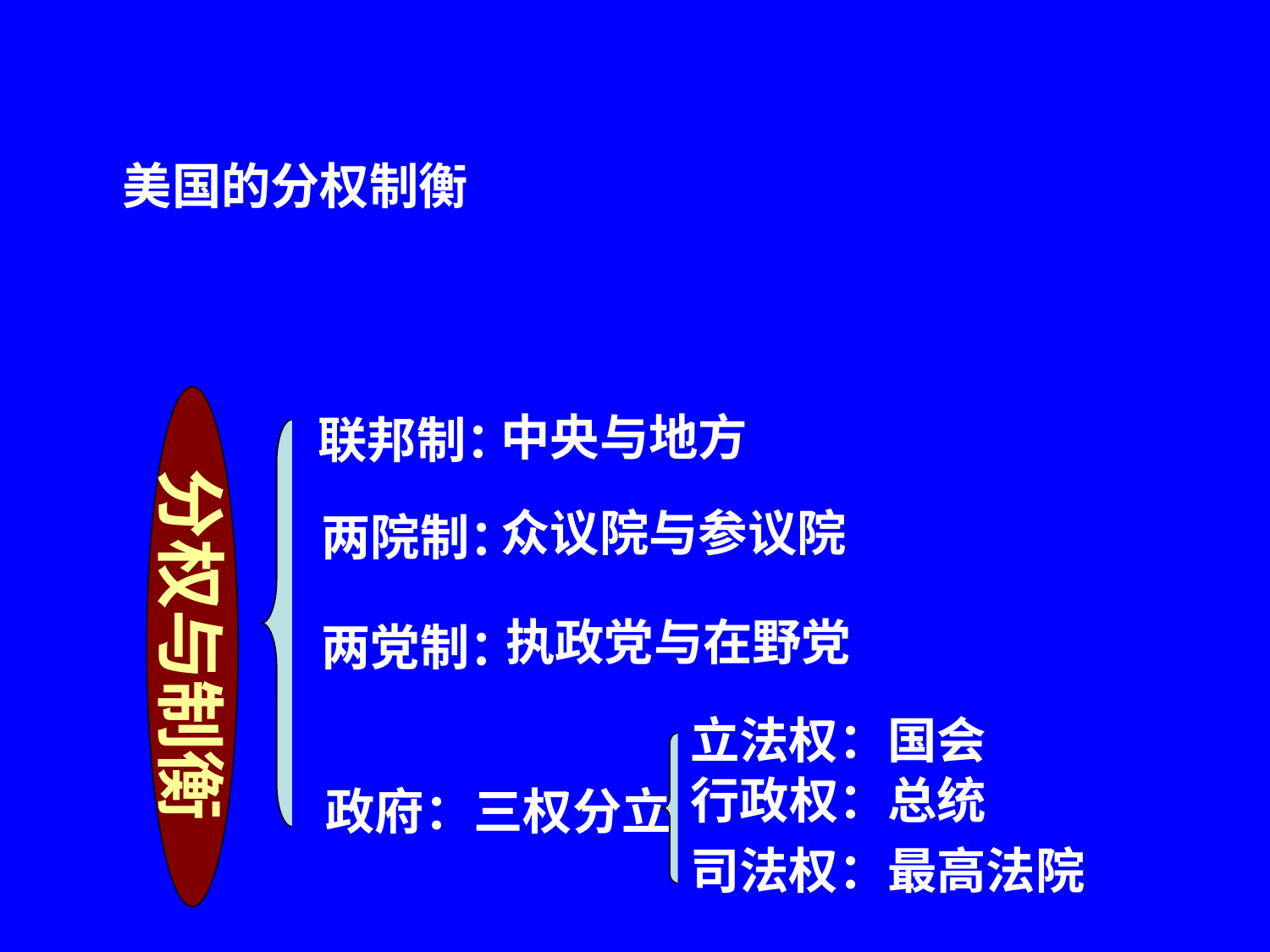

美国的分权制衡

中央与地方
联邦制：

分权与制衡
众议院与参议院
两院制：
执政党与在野党
两党制：
立法权：国会

行政权：总统
政府：三权分立
司法权：最高法院